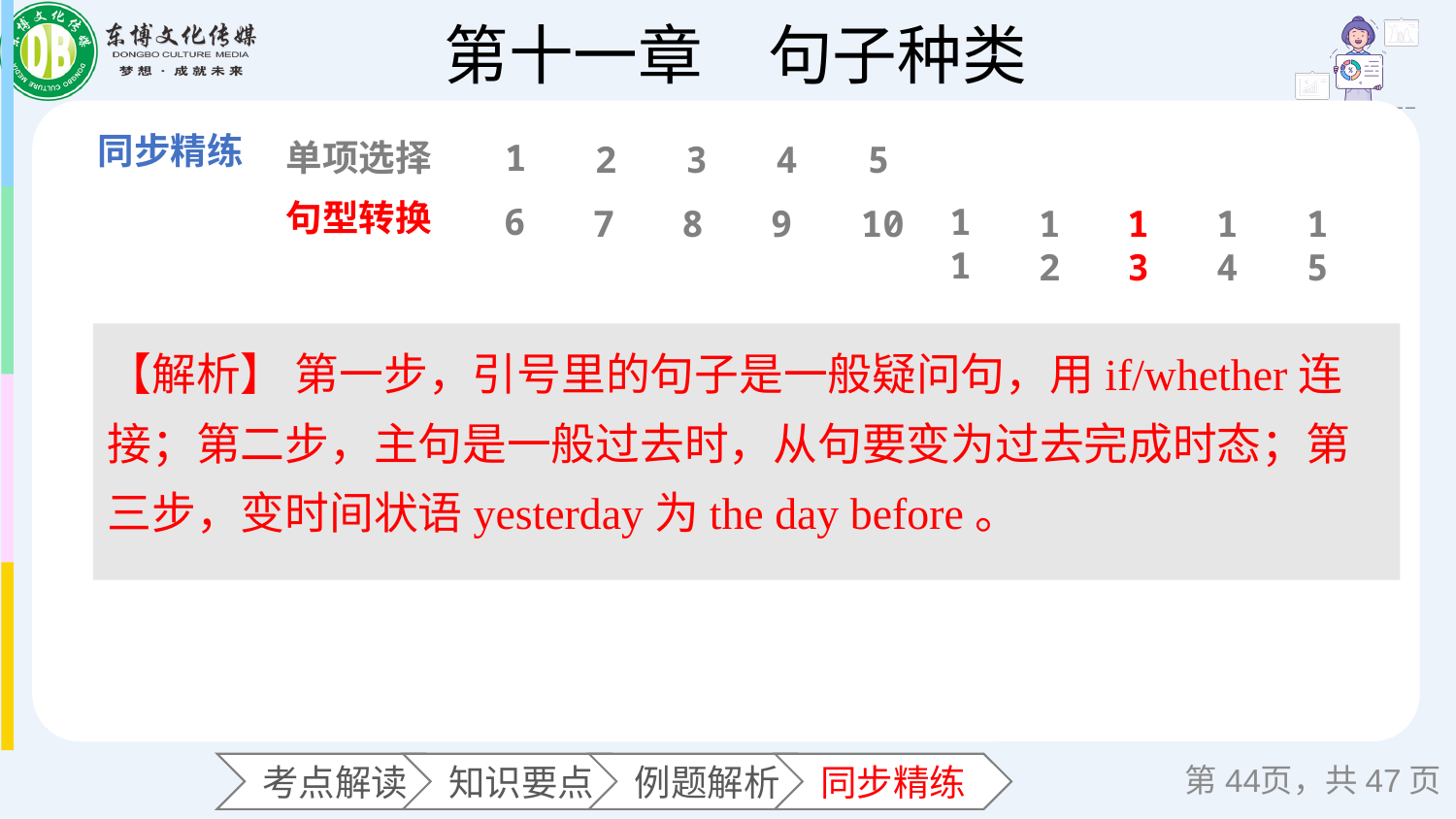

单项选择
1
2
3
4
5
句型转换
6
11
7
8
9
10
12
13
14
15
【解析】 第一步，引号里的句子是一般疑问句，用if/whether连接；第二步，主句是一般过去时，从句要变为过去完成时态；第三步，变时间状语yesterday为the day before。
第44页，共47页